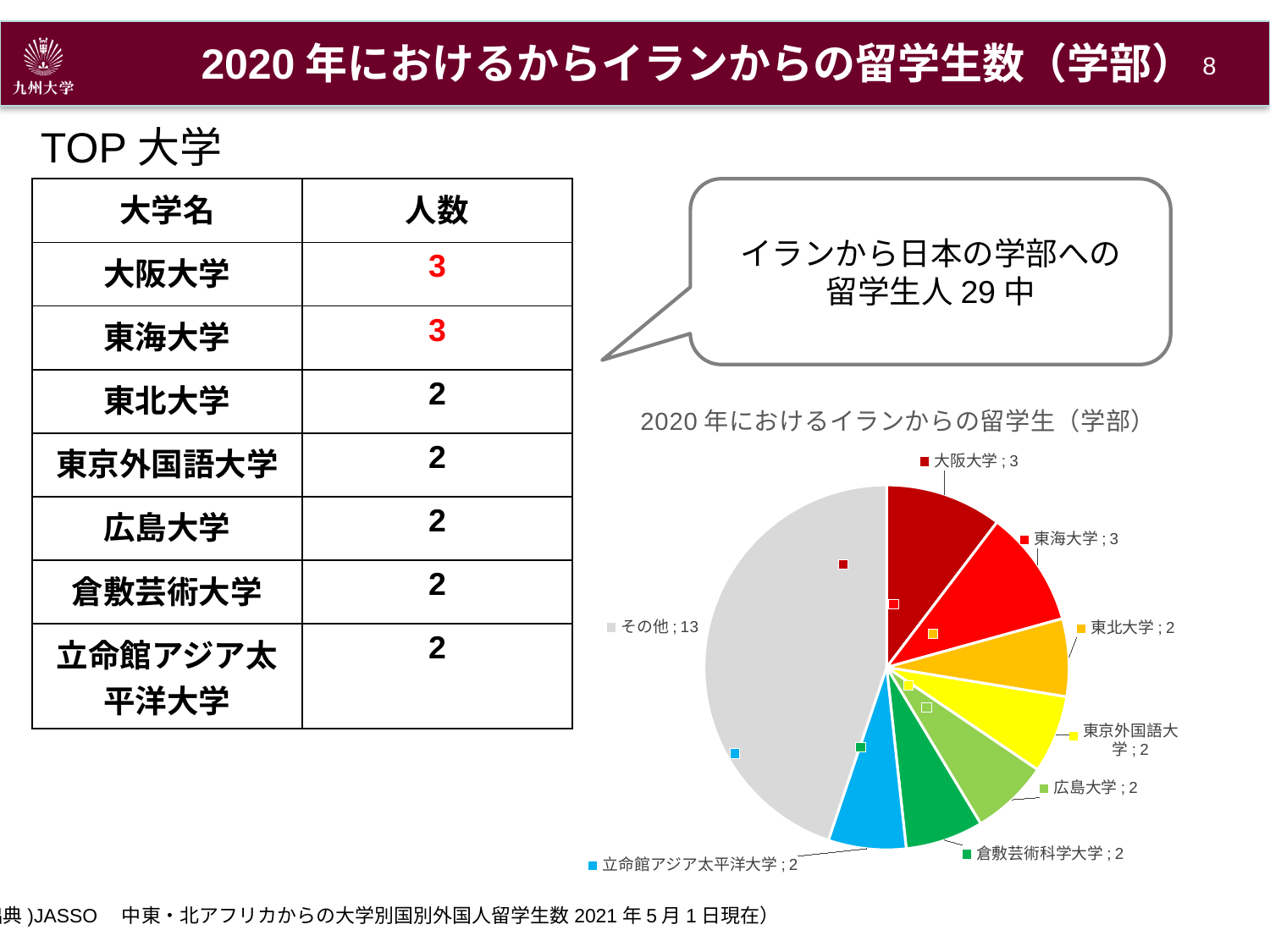

2020年におけるからイランからの留学生数（学部）
8
TOP大学
| 大学名 | 人数 |
| --- | --- |
| 大阪大学 | 3 |
| 東海大学 | 3 |
| 東北大学 | 2 |
| 東京外国語大学 | 2 |
| 広島大学 | 2 |
| 倉敷芸術大学 | 2 |
| 立命館アジア太平洋大学 | 2 |
イランから日本の学部への
留学生人29中

### Chart:

| Category |  |
|---|---|
| 大阪大学 | 3.0 |
| 東海大学 | 3.0 |
| 東北大学 | 2.0 |
| 東京外国語大学 | 2.0 |
| 広島大学 | 2.0 |
| 倉敷芸術科学大学 | 2.0 |
| 立命館アジア太平洋大学 | 2.0 |
| その他 | 13.0 |
(出典)JASSO　中東・北アフリカからの大学別国別外国人留学生数2021年5月1日現在）